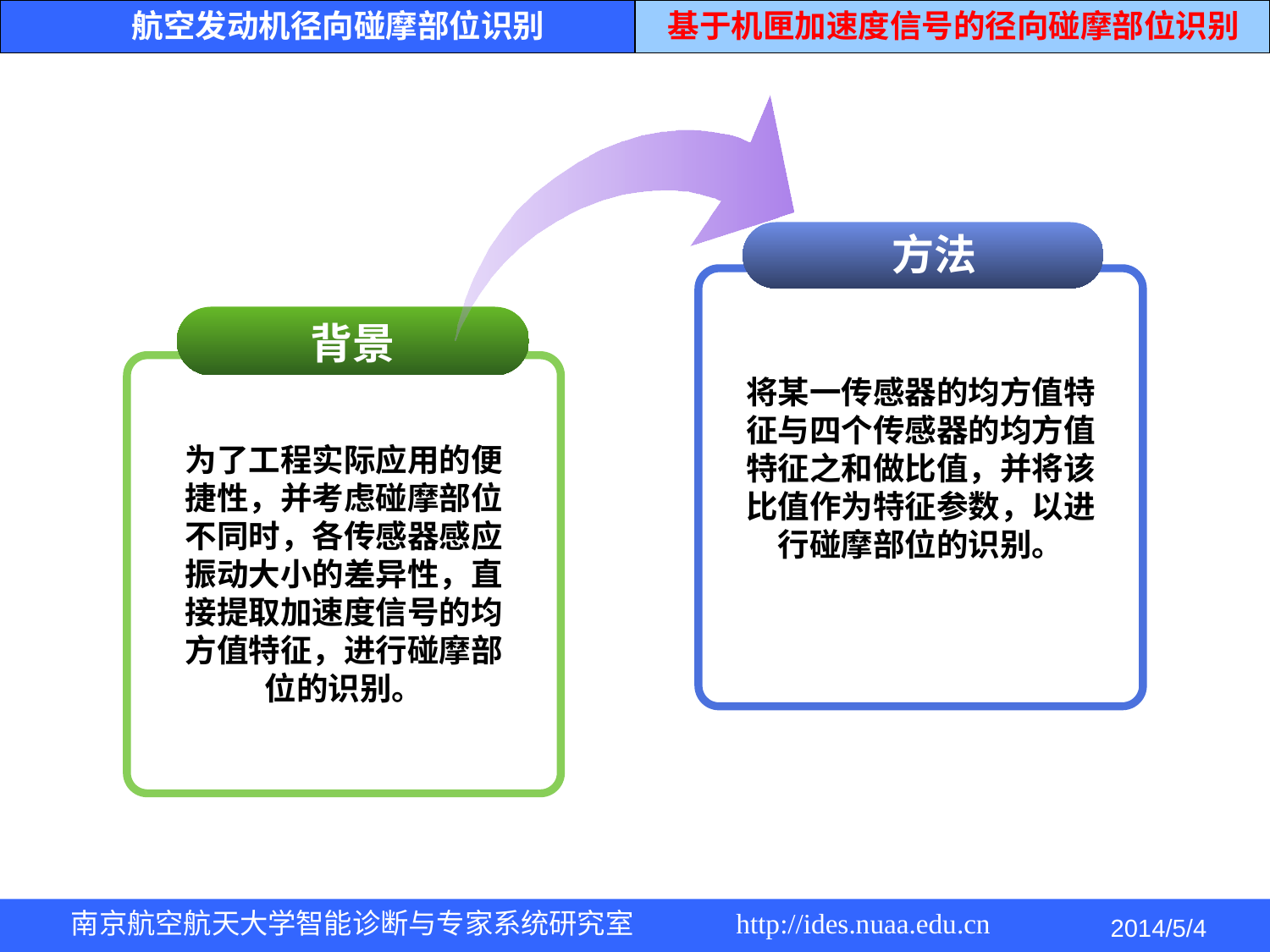

航空发动机径向碰摩部位识别
基于机匣加速度信号的径向碰摩部位识别

方法

背景

将某一传感器的均方值特征与四个传感器的均方值特征之和做比值，并将该比值作为特征参数，以进行碰摩部位的识别。

为了工程实际应用的便捷性，并考虑碰摩部位不同时，各传感器感应振动大小的差异性，直接提取加速度信号的均方值特征，进行碰摩部位的识别。
2014/5/4
南京航空航天大学智能诊断与专家系统研究室               http://ides.nuaa.edu.cn